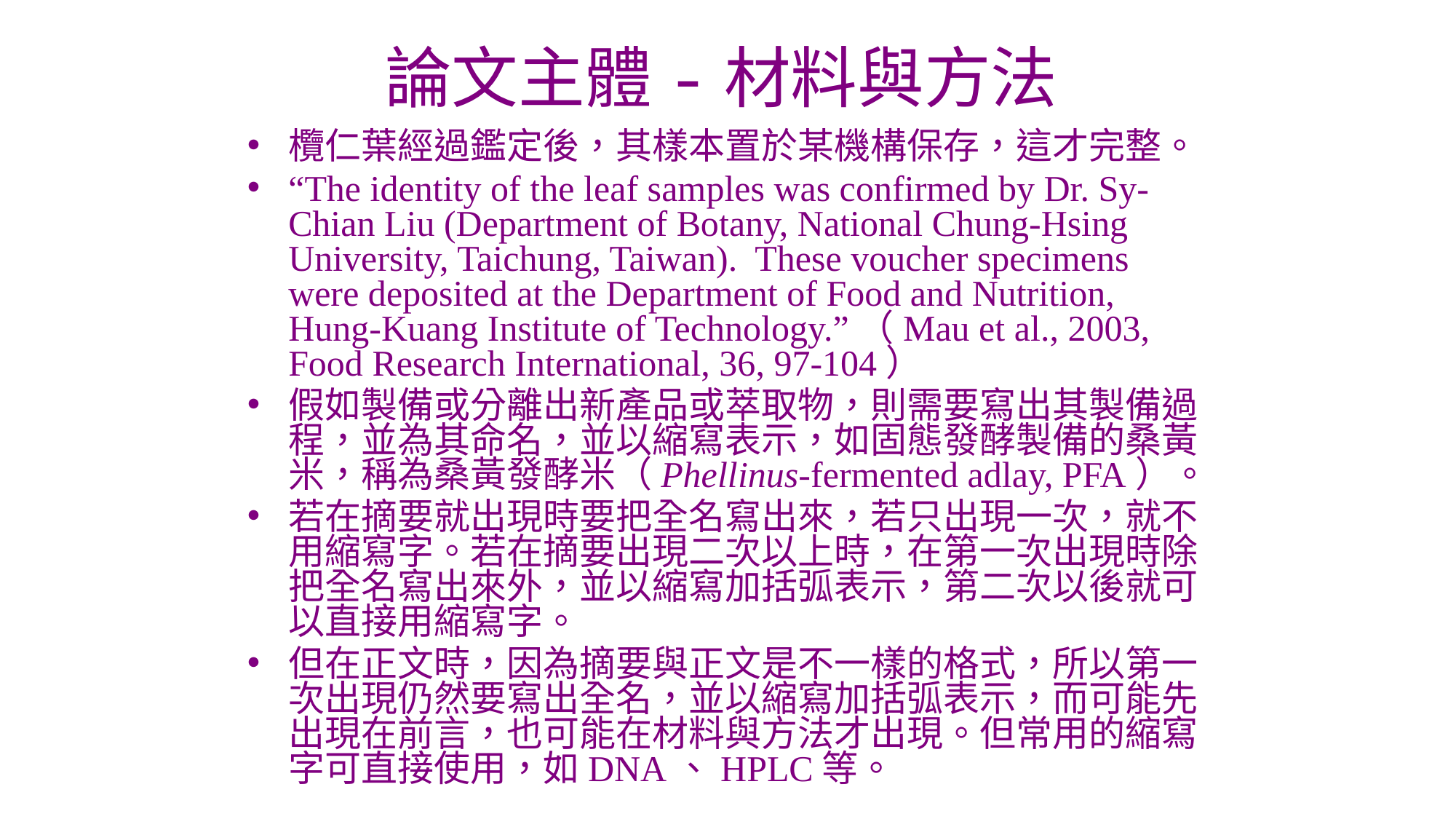

# 論文主體-材料與方法
欖仁葉經過鑑定後，其樣本置於某機構保存，這才完整。
“The identity of the leaf samples was confirmed by Dr. Sy-Chian Liu (Department of Botany, National Chung-Hsing University, Taichung, Taiwan).  These voucher specimens were deposited at the Department of Food and Nutrition, Hung-Kuang Institute of Technology.”（Mau et al., 2003, Food Research International, 36, 97-104）
假如製備或分離出新產品或萃取物，則需要寫出其製備過程，並為其命名，並以縮寫表示，如固態發酵製備的桑黃米，稱為桑黃發酵米（Phellinus-fermented adlay, PFA）。
若在摘要就出現時要把全名寫出來，若只出現一次，就不用縮寫字。若在摘要出現二次以上時，在第一次出現時除把全名寫出來外，並以縮寫加括弧表示，第二次以後就可以直接用縮寫字。
但在正文時，因為摘要與正文是不一樣的格式，所以第一次出現仍然要寫出全名，並以縮寫加括弧表示，而可能先出現在前言，也可能在材料與方法才出現。但常用的縮寫字可直接使用，如DNA、HPLC等。